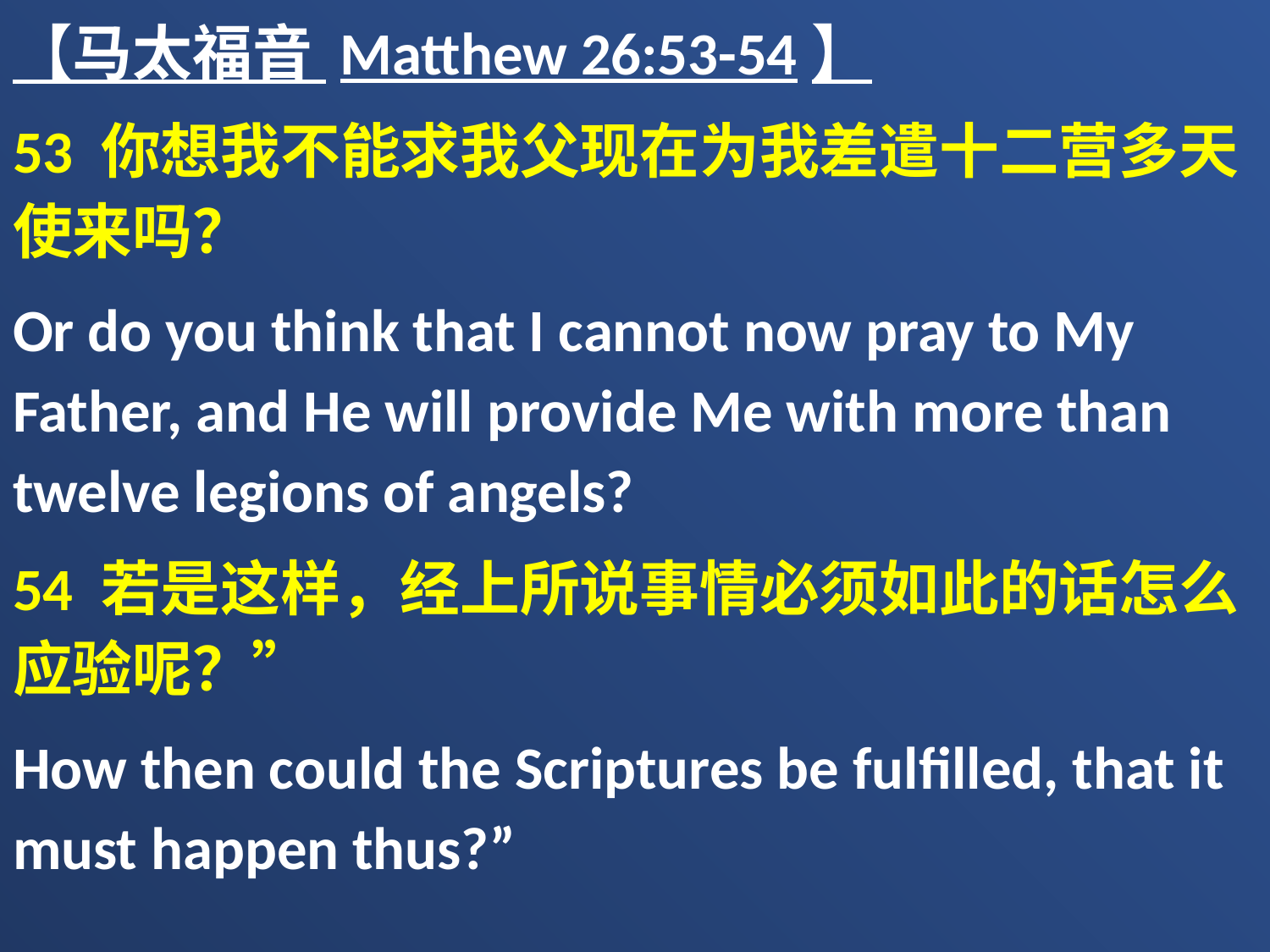

【马太福音 Matthew 26:53-54】
53 你想我不能求我父现在为我差遣十二营多天使来吗？
Or do you think that I cannot now pray to My Father, and He will provide Me with more than twelve legions of angels?
54 若是这样，经上所说事情必须如此的话怎么应验呢？”
How then could the Scriptures be fulfilled, that it must happen thus?”